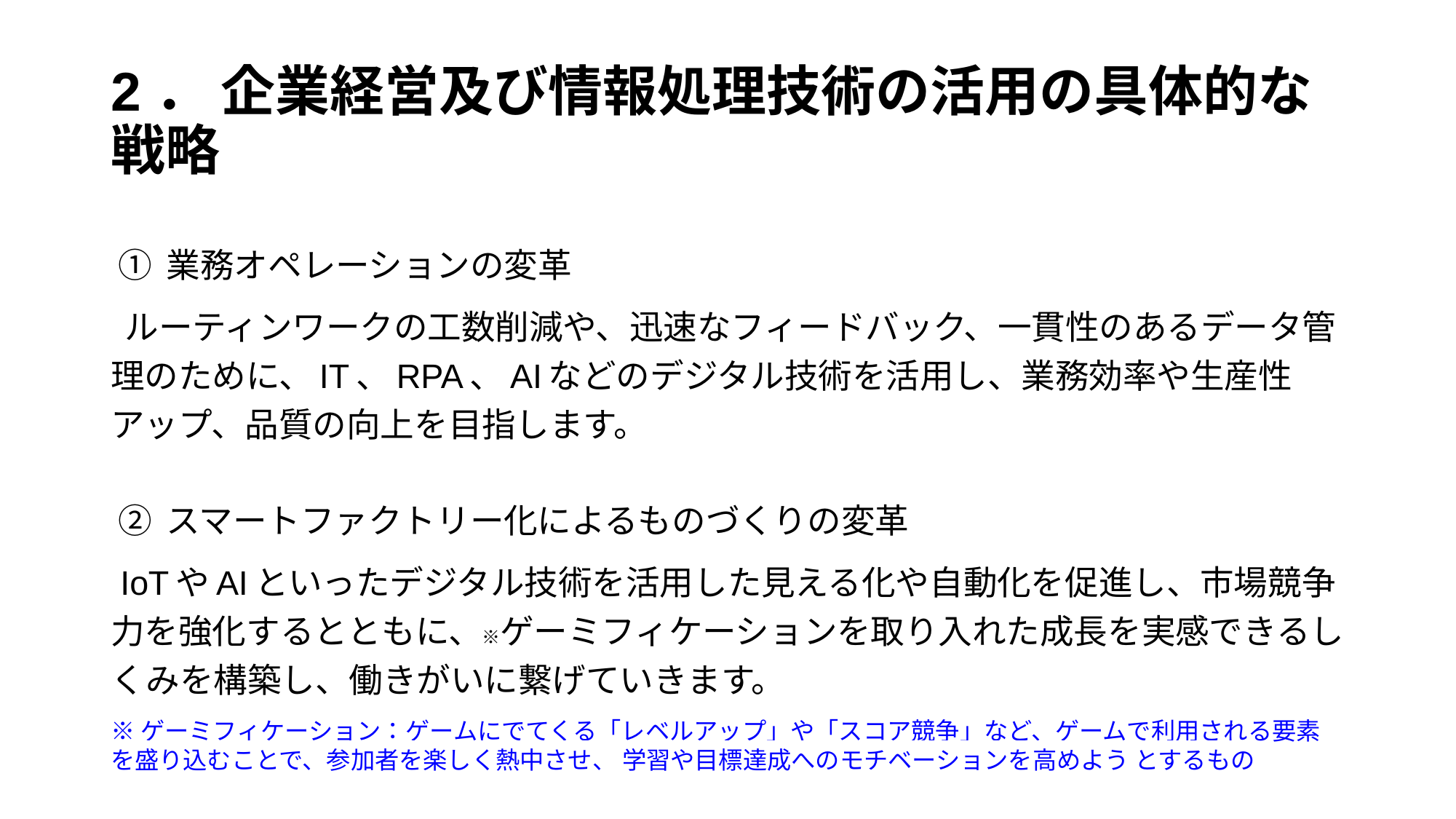

# 2． 企業経営及び情報処理技術の活用の具体的な戦略

 ① 業務オペレーションの変革
 ルーティンワークの工数削減や、迅速なフィードバック、一貫性のあるデータ管理のために、IT、RPA、AIなどのデジタル技術を活用し、業務効率や生産性アップ、品質の向上を目指します。

 ② スマートファクトリー化によるものづくりの変革
 IoTやAIといったデジタル技術を活用した見える化や自動化を促進し、市場競争力を強化するとともに、※ゲーミフィケーションを取り入れた成長を実感できるしくみを構築し、働きがいに繋げていきます。
※ゲーミフィケーション：ゲームにでてくる「レベルアップ」や「スコア競争」など、ゲームで利用される要素を盛り込むことで、参加者を楽しく熱中させ、 学習や目標達成へのモチベーションを高めよう とするもの